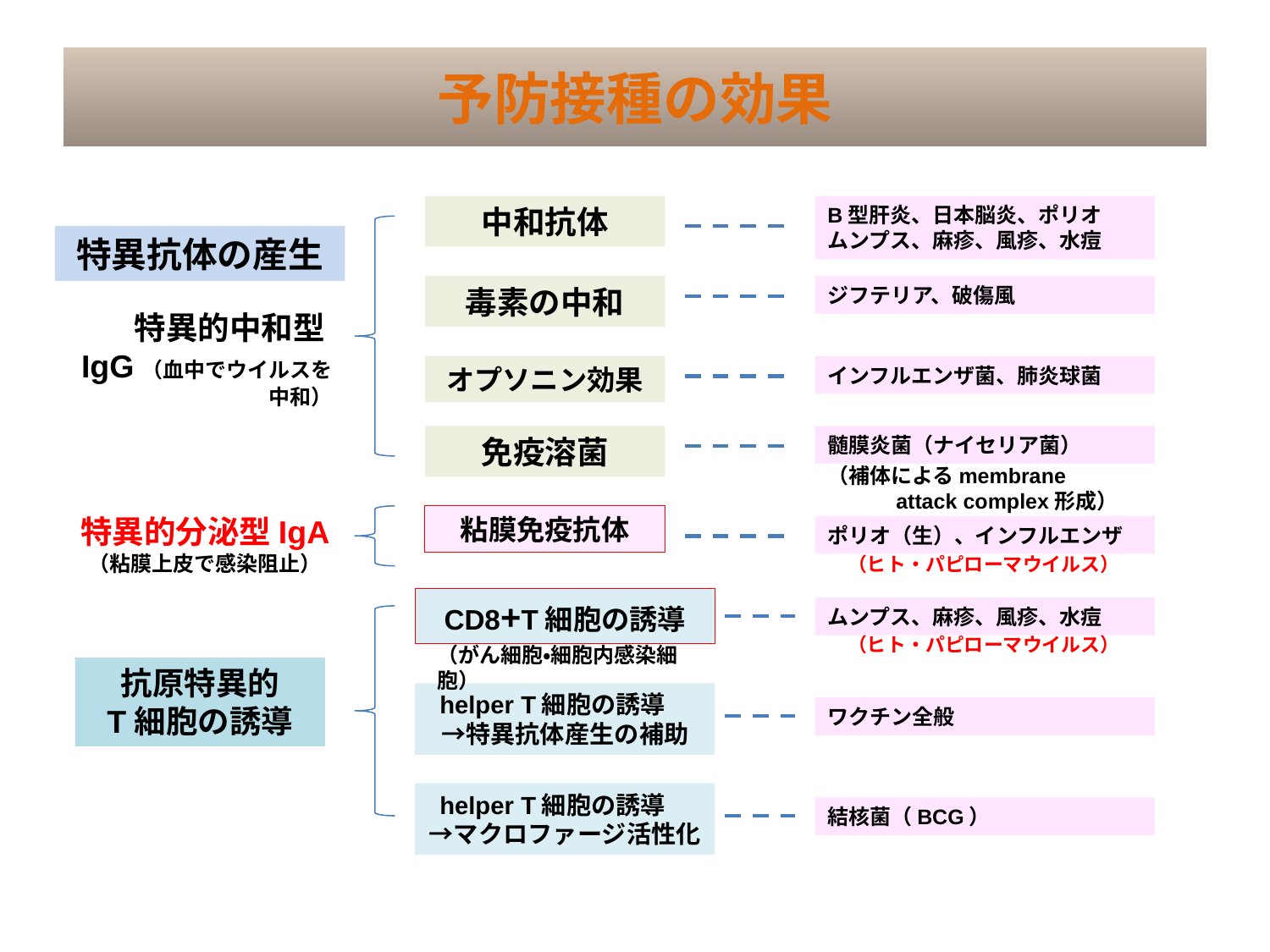

# 予防接種の効果
中和抗体
B型肝炎、日本脳炎、ポリオ
ムンプス、麻疹、風疹、水痘

特異抗体の産生
毒素の中和
ジフテリア、破傷風
特異的中和型IgG（血中でウイルスを中和）
オプソニン効果
インフルエンザ菌、肺炎球菌
免疫溶菌
髄膜炎菌（ナイセリア菌）
（補体によるmembrane
　　　attack complex形成）
特異的分泌型IgA
（粘膜上皮で感染阻止）

粘膜免疫抗体
ポリオ（生）、インフルエンザ
（ヒト・パピローマウイルス）
CD8+T細胞の誘導
ムンプス、麻疹、風疹、水痘

（ヒト・パピローマウイルス）
（がん細胞・細胞内感染細胞）
抗原特異的
T細胞の誘導
helper T細胞の誘導　→特異抗体産生の補助
ワクチン全般
helper T細胞の誘導　→マクロファージ活性化
結核菌（BCG）